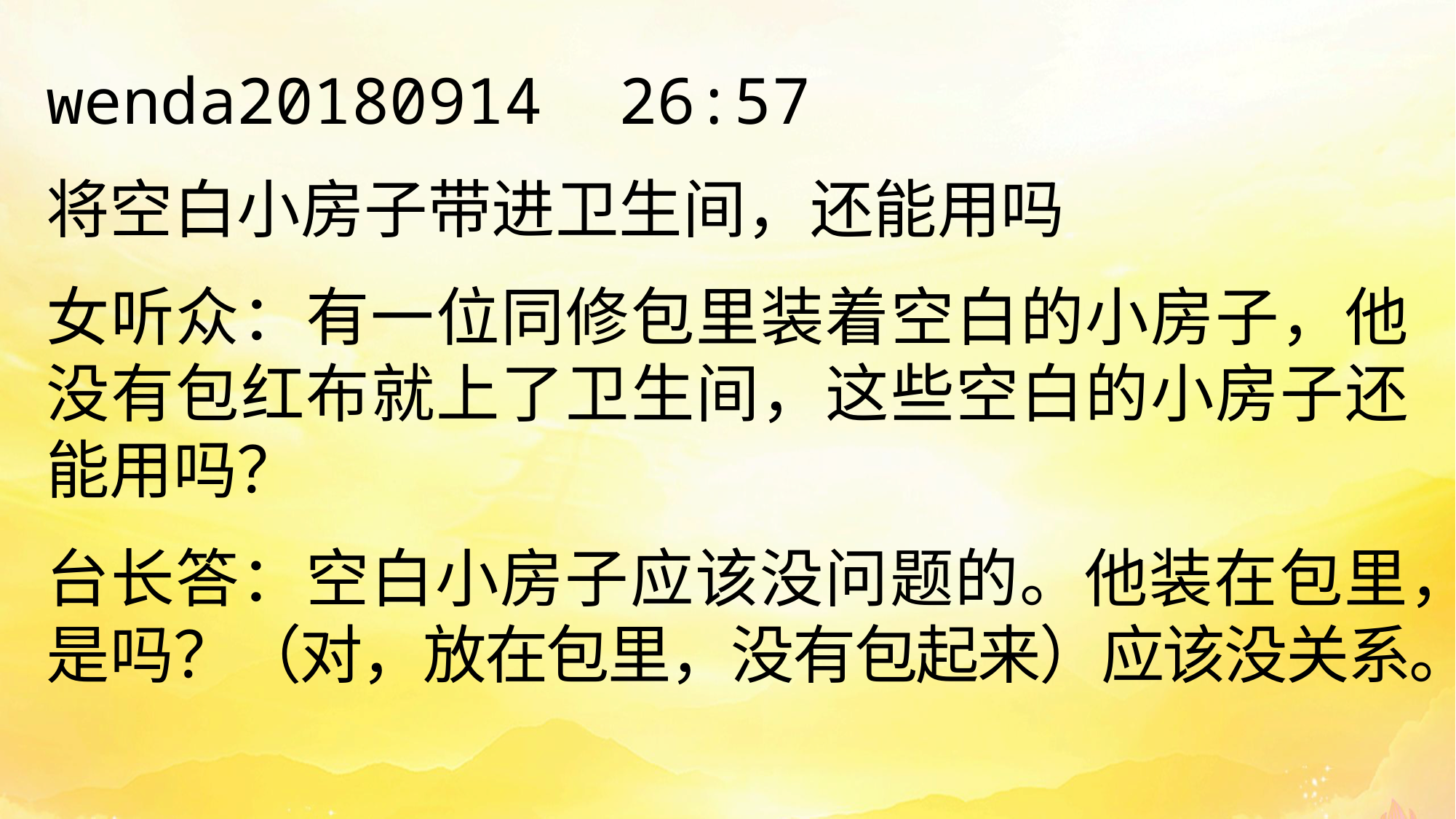

wenda20180914  26:57
将空白小房子带进卫生间，还能用吗
女听众：有一位同修包里装着空白的小房子，他没有包红布就上了卫生间，这些空白的小房子还能用吗？
台长答：空白小房子应该没问题的。他装在包里，是吗？（对，放在包里，没有包起来）应该没关系。